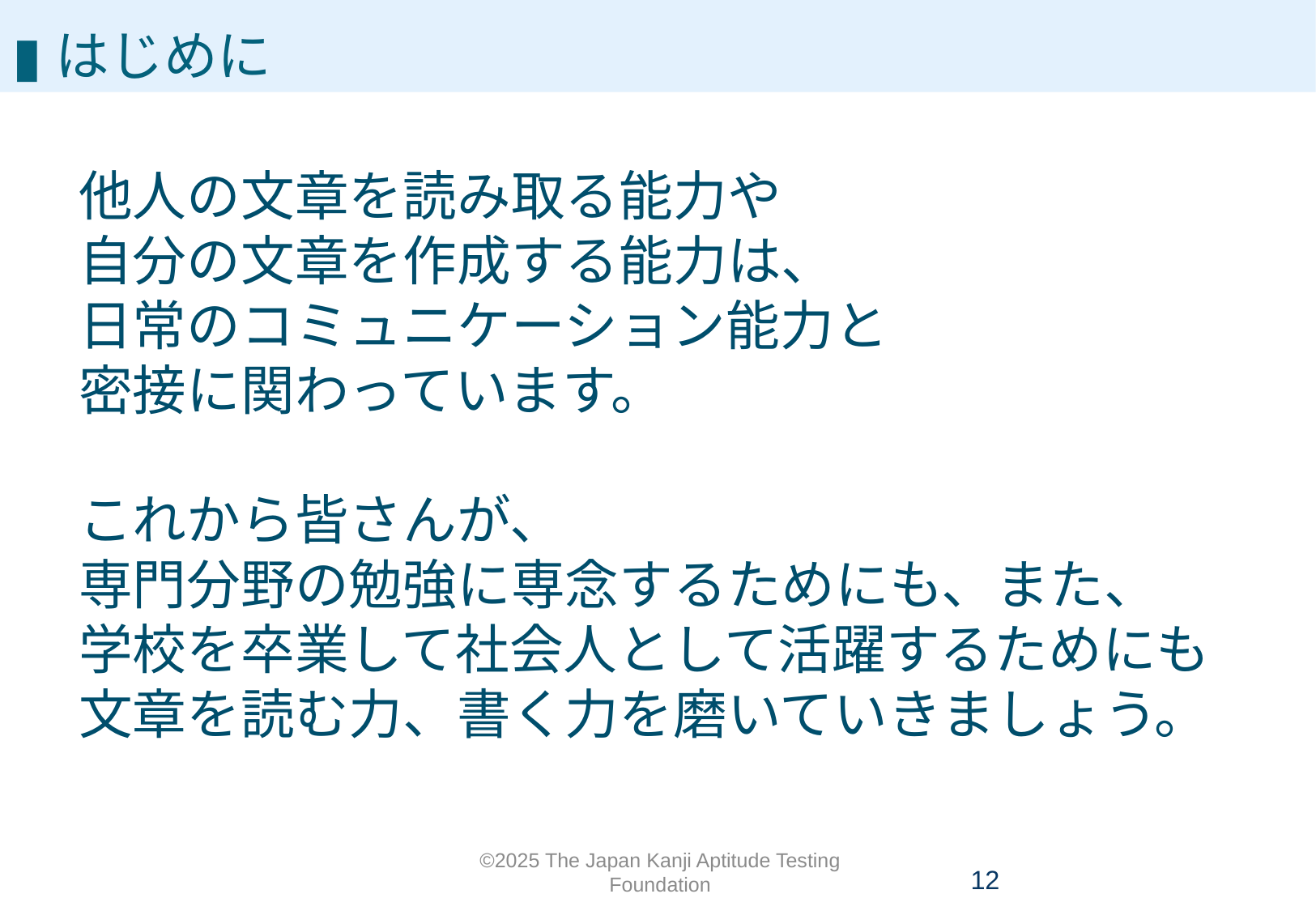

▮はじめに
他人の文章を読み取る能力や
自分の文章を作成する能力は、
日常のコミュニケーション能力と
密接に関わっています。

これから皆さんが、
専門分野の勉強に専念するためにも、また、
学校を卒業して社会人として活躍するためにも
文章を読む力、書く力を磨いていきましょう。

©2025 The Japan Kanji Aptitude Testing Foundation
12